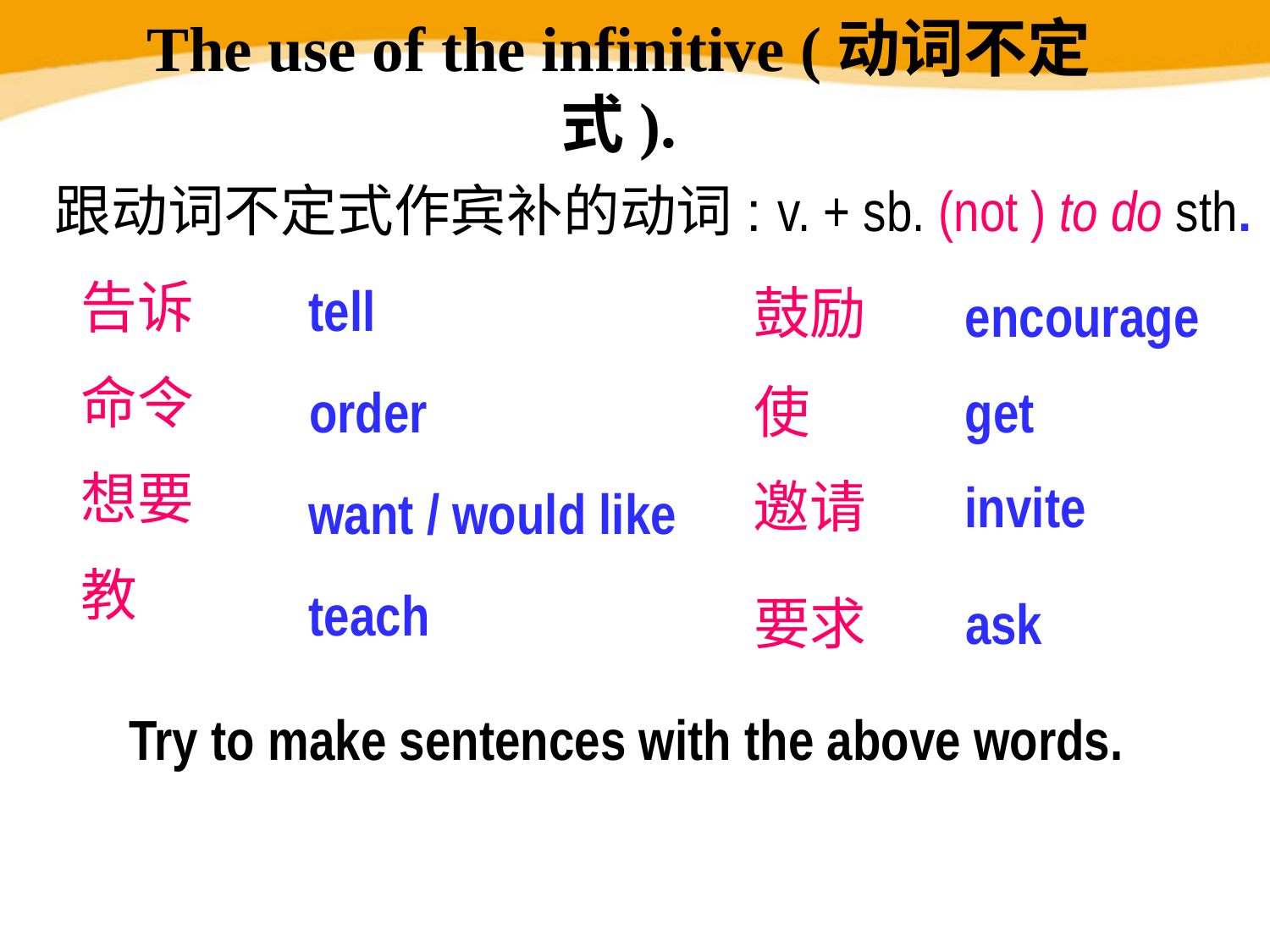

# The use of the infinitive (动词不定式).
跟动词不定式作宾补的动词: v. + sb. (not ) to do sth.
 告诉
 命令
 想要
 教

tell
鼓励
encourage
order
使
get
邀请
invite
want / would like
teach
要求
ask
Try to make sentences with the above words.